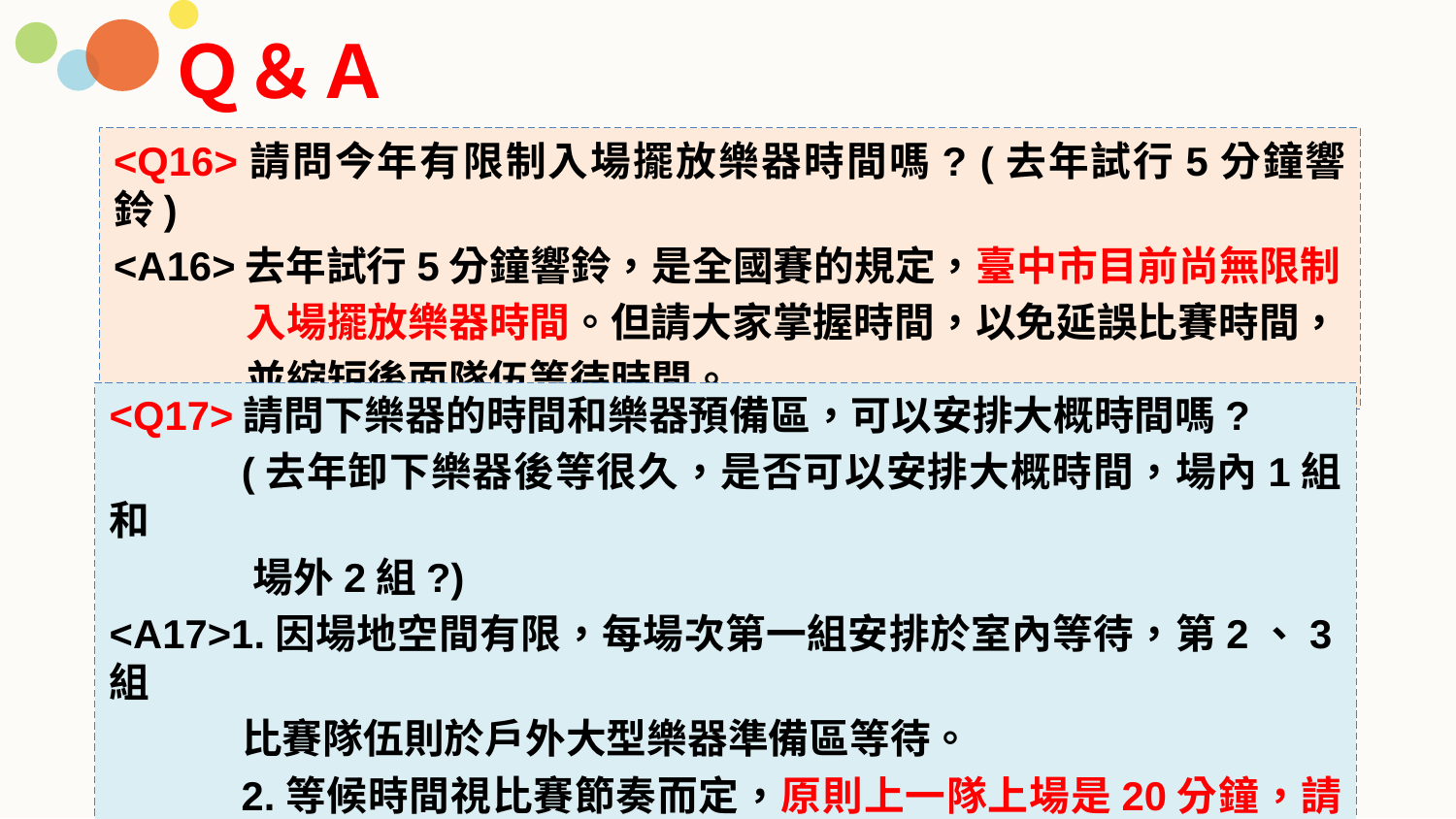

Ｑ＆Ａ

<Q16>請問今年有限制入場擺放樂器時間嗎? (去年試行5分鐘響鈴)
<A16>去年試行5分鐘響鈴，是全國賽的規定，臺中市目前尚無限制
           入場擺放樂器時間。但請大家掌握時間，以免延誤比賽時間，
           並縮短後面隊伍等待時間。
<Q17>請問下樂器的時間和樂器預備區，可以安排大概時間嗎?
           (去年卸下樂器後等很久，是否可以安排大概時間，場內1組和
            場外2組?)
<A17>1.因場地空間有限，每場次第一組安排於室內等待，第2、3組
           比賽隊伍則於戶外大型樂器準備區等待。
           2.等候時間視比賽節奏而定，原則上一隊上場是20分鐘，請大
           家掌握擺放樂器、譜架…的時間。